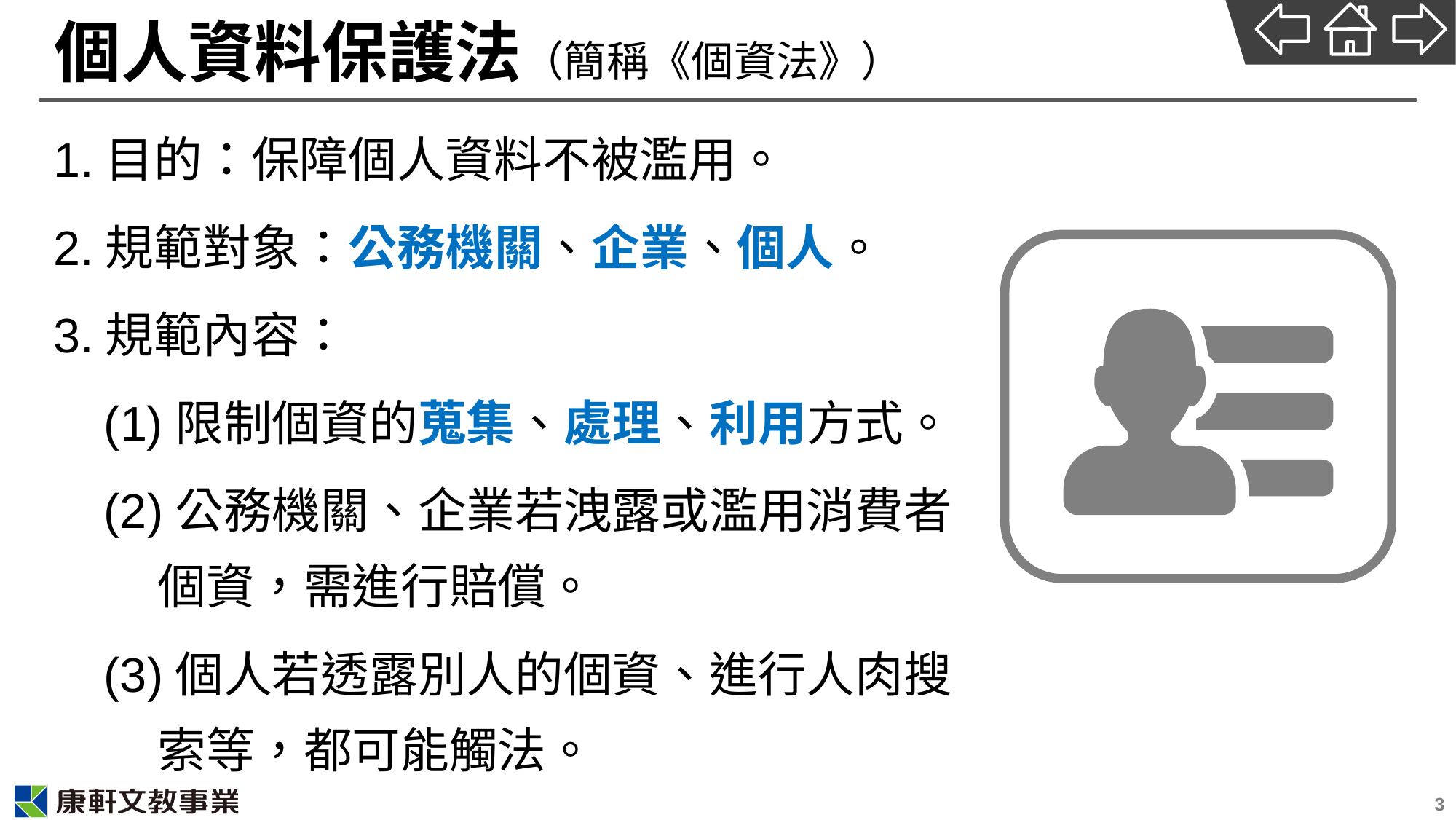

# 個人資料保護法（簡稱《個資法》）
1.目的：保障個人資料不被濫用。
2.規範對象：公務機關、企業、個人。
3.規範內容：
(1)限制個資的蒐集、處理、利用方式。
(2)公務機關、企業若洩露或濫用消費者個資，需進行賠償。
(3)個人若透露別人的個資、進行人肉搜索等，都可能觸法。

3